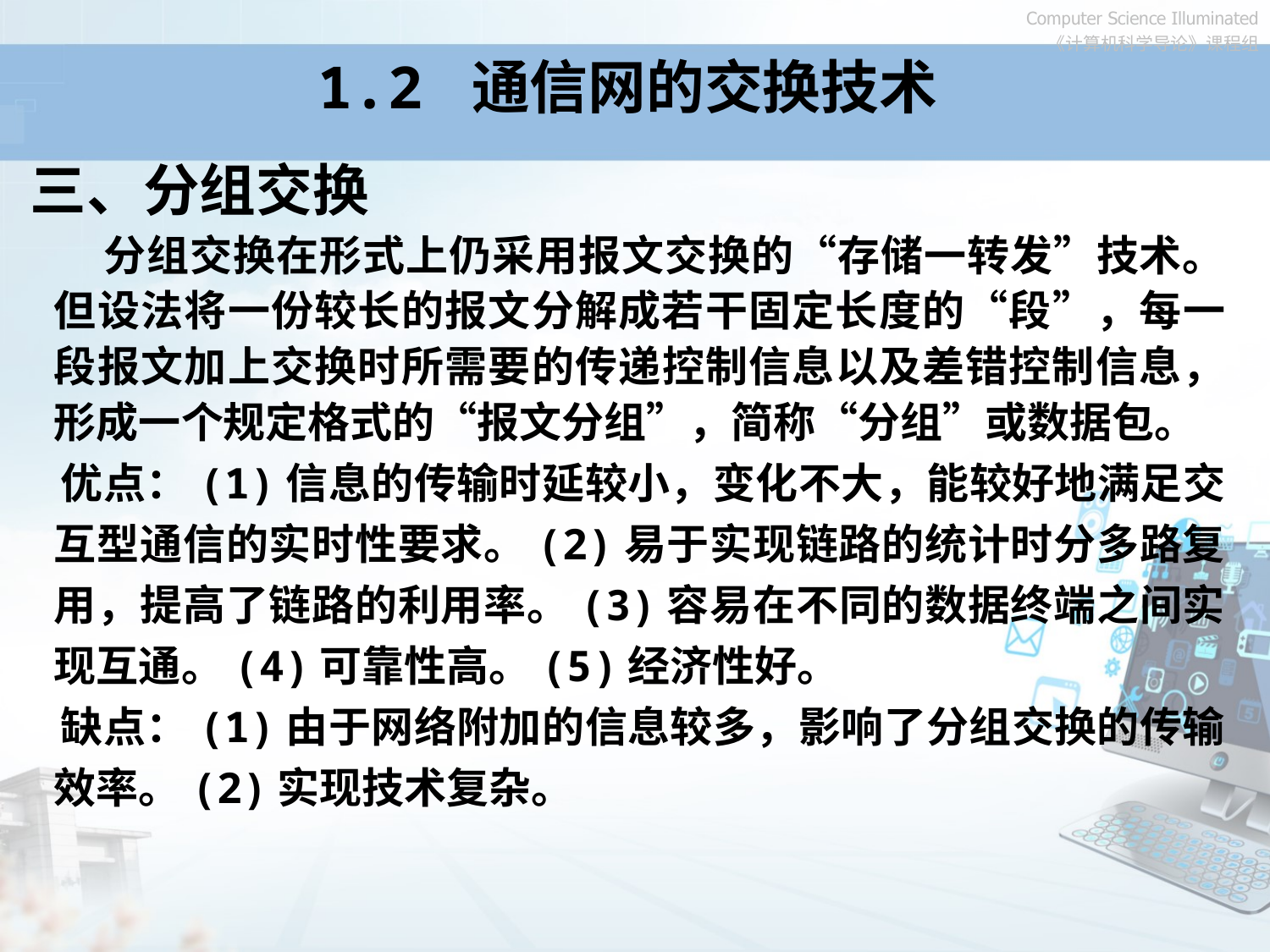

# 1.2 通信网的交换技术
三、分组交换
      分组交换在形式上仍采用报文交换的“存储一转发”技术。但设法将一份较长的报文分解成若干固定长度的“段”，每一段报文加上交换时所需要的传递控制信息以及差错控制信息，形成一个规定格式的“报文分组”，简称“分组”或数据包。
  优点：(1)信息的传输时延较小，变化不大，能较好地满足交互型通信的实时性要求。(2)易于实现链路的统计时分多路复用，提高了链路的利用率。(3)容易在不同的数据终端之间实现互通。(4)可靠性高。(5)经济性好。
  缺点：(1)由于网络附加的信息较多，影响了分组交换的传输效率。(2)实现技术复杂。